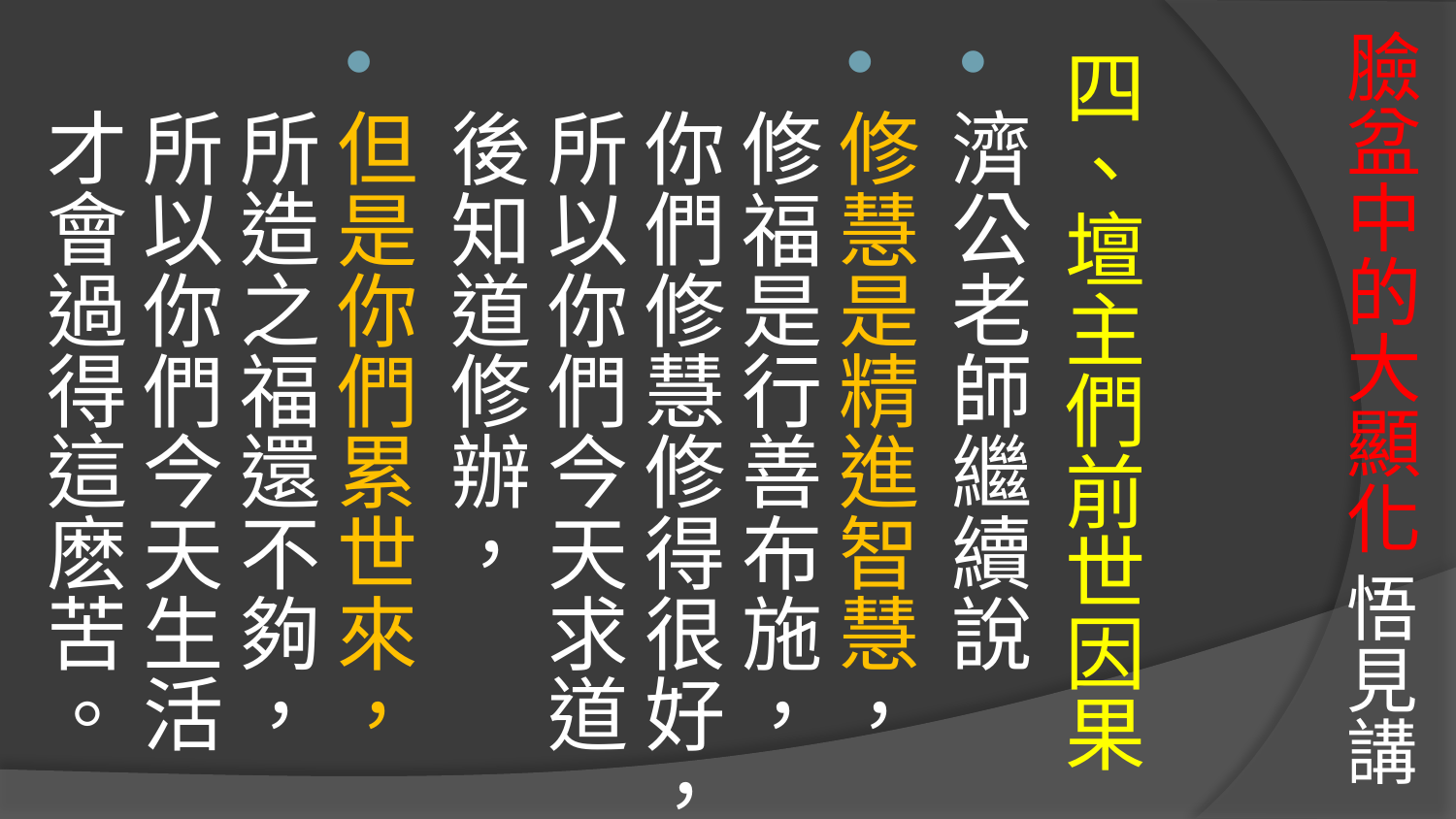

# 臉盆中的大顯化 悟見講
四、壇主們前世因果
濟公老師繼續說
修慧是精進智慧，修福是行善布施，你們修慧修得很好，所以你們今天求道後知道修辦，
但是你們累世來，所造之福還不夠，所以你們今天生活才會過得這麽苦。